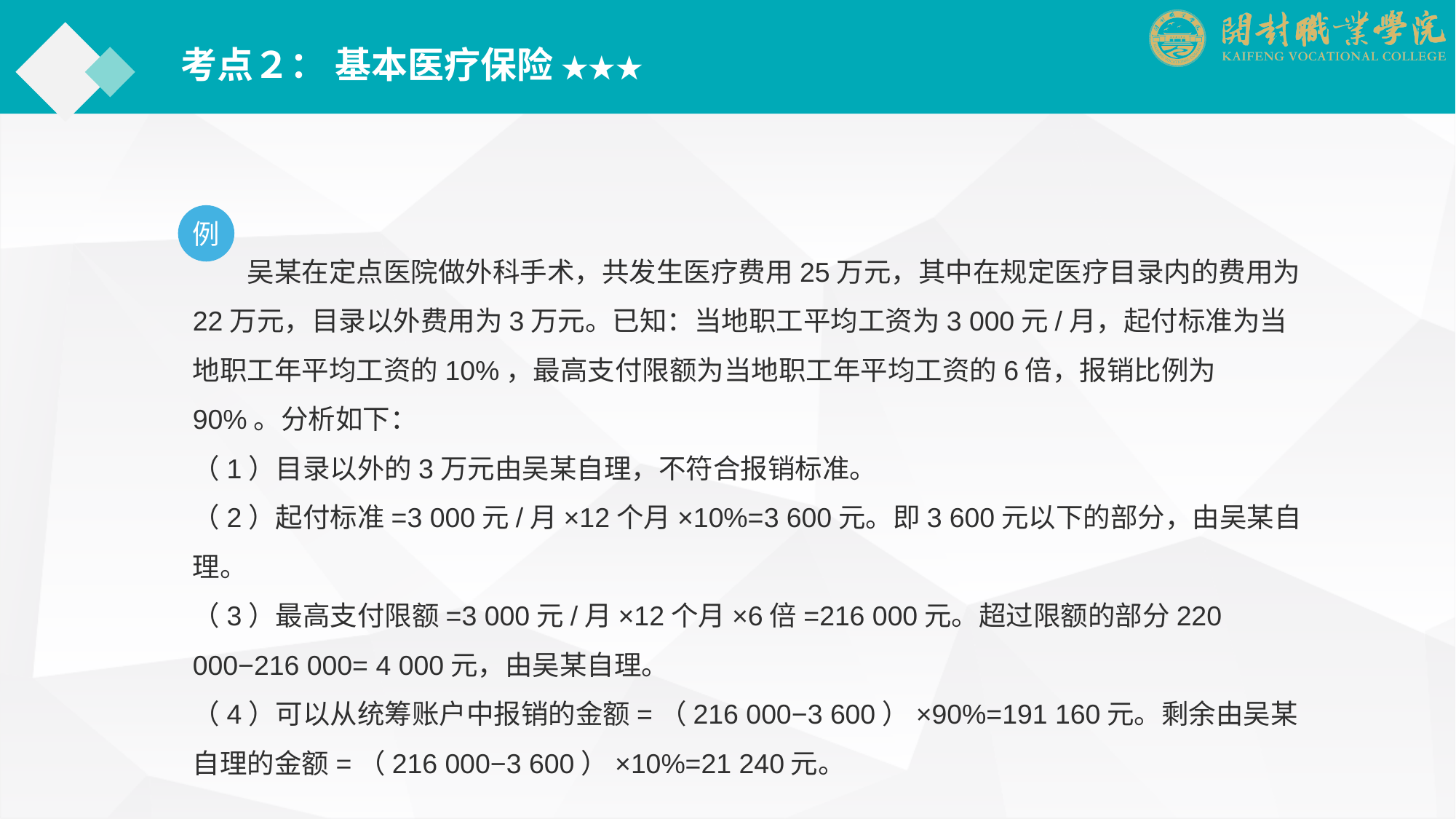

考点２： 基本医疗保险 ★★★

例
　　吴某在定点医院做外科手术，共发生医疗费用25万元，其中在规定医疗目录内的费用为22万元，目录以外费用为3万元。已知：当地职工平均工资为3 000元/月，起付标准为当地职工年平均工资的10%，最高支付限额为当地职工年平均工资的6倍，报销比例为90%。分析如下：
（1）目录以外的3万元由吴某自理，不符合报销标准。
（2）起付标准=3 000元/月×12个月×10%=3 600元。即3 600元以下的部分，由吴某自理。
（3）最高支付限额=3 000元/月×12个月×6倍=216 000元。超过限额的部分220 000−216 000= 4 000元，由吴某自理。
（4）可以从统筹账户中报销的金额=（216 000−3 600）×90%=191 160元。剩余由吴某自理的金额=（216 000−3 600）×10%=21 240元。